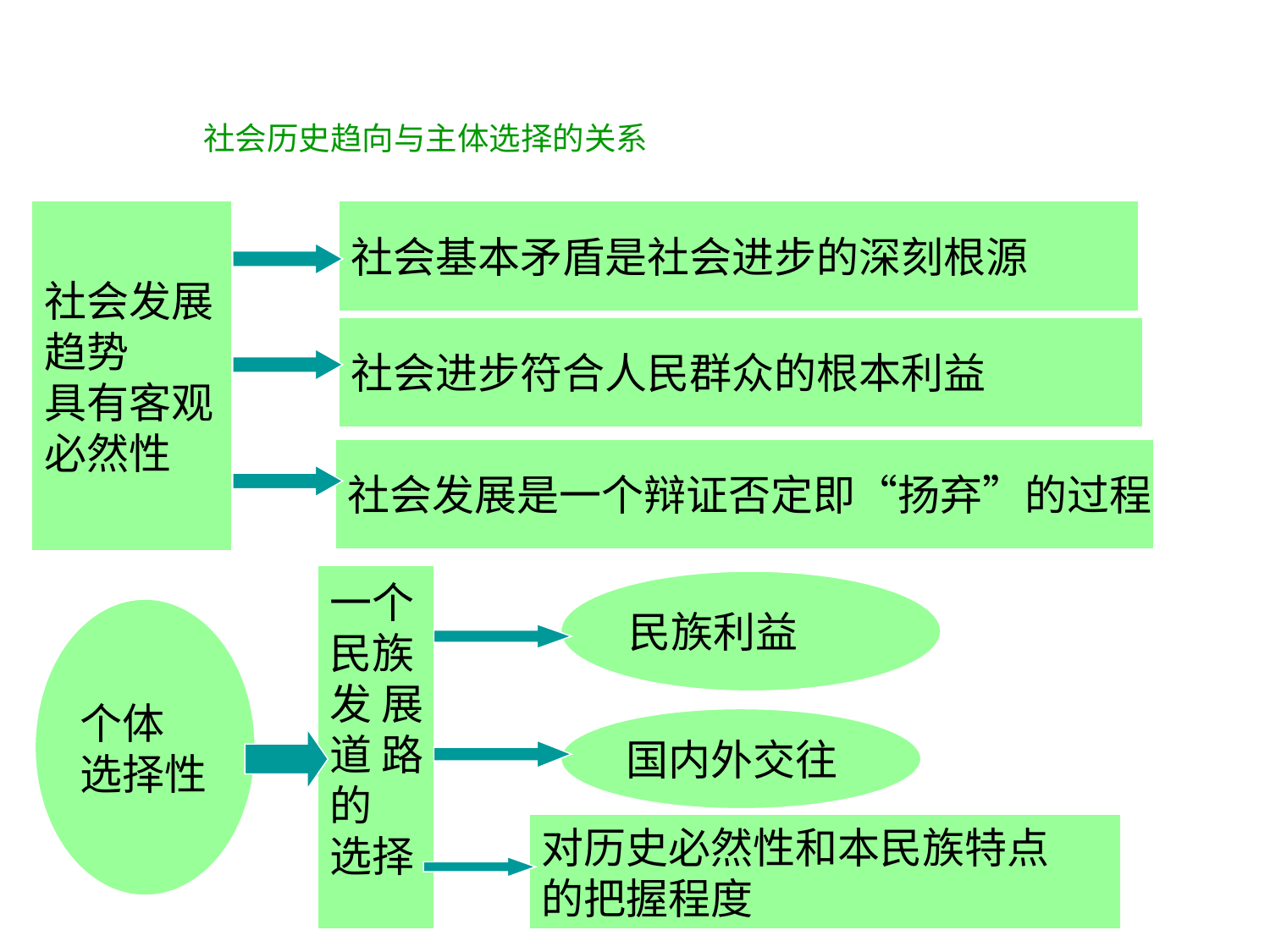

社会历史趋向与主体选择的关系
社会发展
趋势
具有客观
必然性
社会基本矛盾是社会进步的深刻根源

社会进步符合人民群众的根本利益

社会发展是一个辩证否定即“扬弃”的过程

一个
民族
发 展
道 路
的
选择

民族利益
个体
选择性

国内外交往

对历史必然性和本民族特点
的把握程度